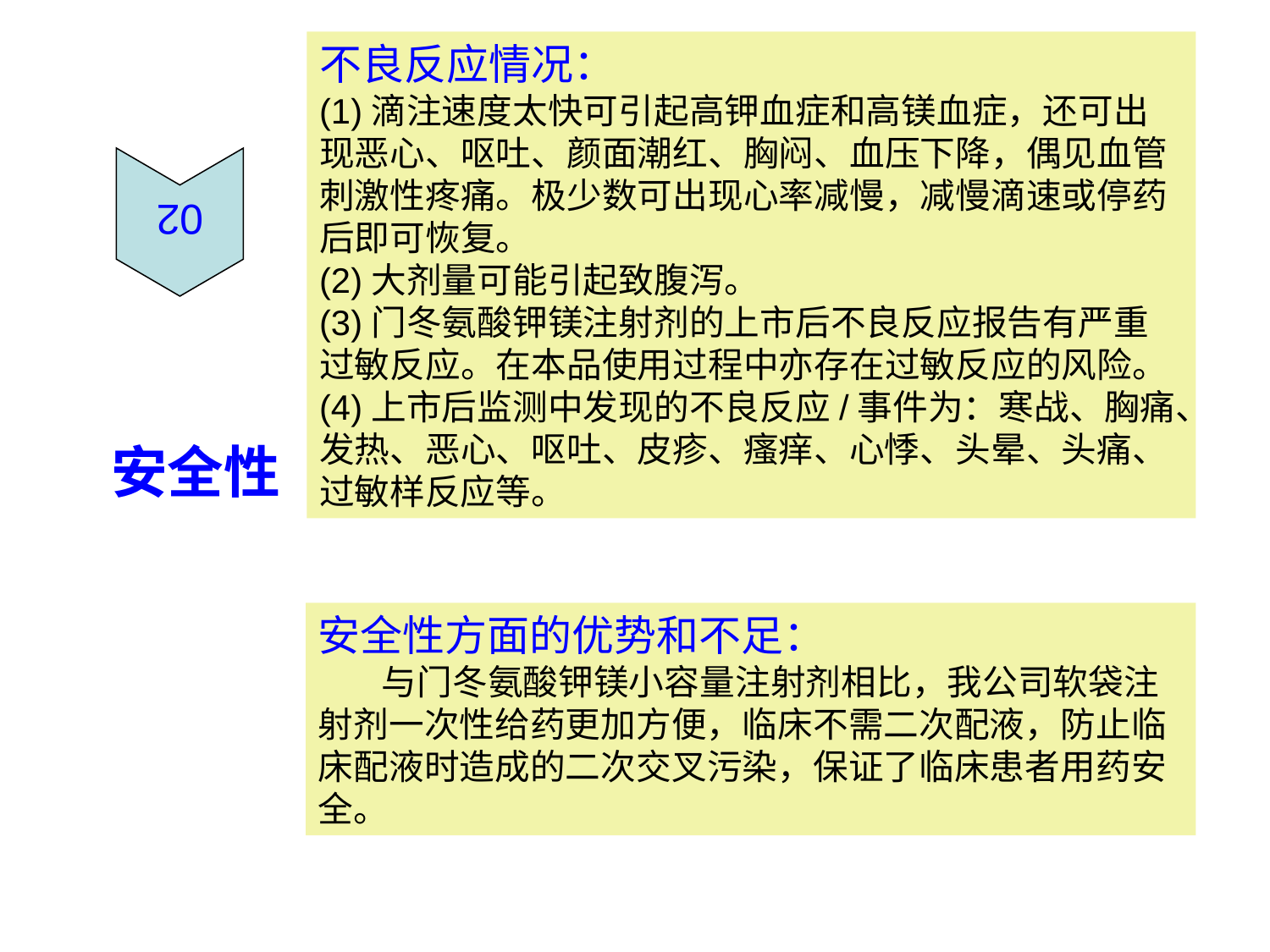

不良反应情况：
(1)滴注速度太快可引起高钾血症和高镁血症，还可出现恶心、呕吐、颜面潮红、胸闷、血压下降，偶见血管刺激性疼痛。极少数可出现心率减慢，减慢滴速或停药后即可恢复。
(2)大剂量可能引起致腹泻。
(3)门冬氨酸钾镁注射剂的上市后不良反应报告有严重过敏反应。在本品使用过程中亦存在过敏反应的风险。
(4)上市后监测中发现的不良反应/事件为：寒战、胸痛、发热、恶心、呕吐、皮疹、瘙痒、心悸、头晕、头痛、过敏样反应等。
02
# 安全性
安全性方面的优势和不足：
　　与门冬氨酸钾镁小容量注射剂相比，我公司软袋注射剂一次性给药更加方便，临床不需二次配液，防止临床配液时造成的二次交叉污染，保证了临床患者用药安全。